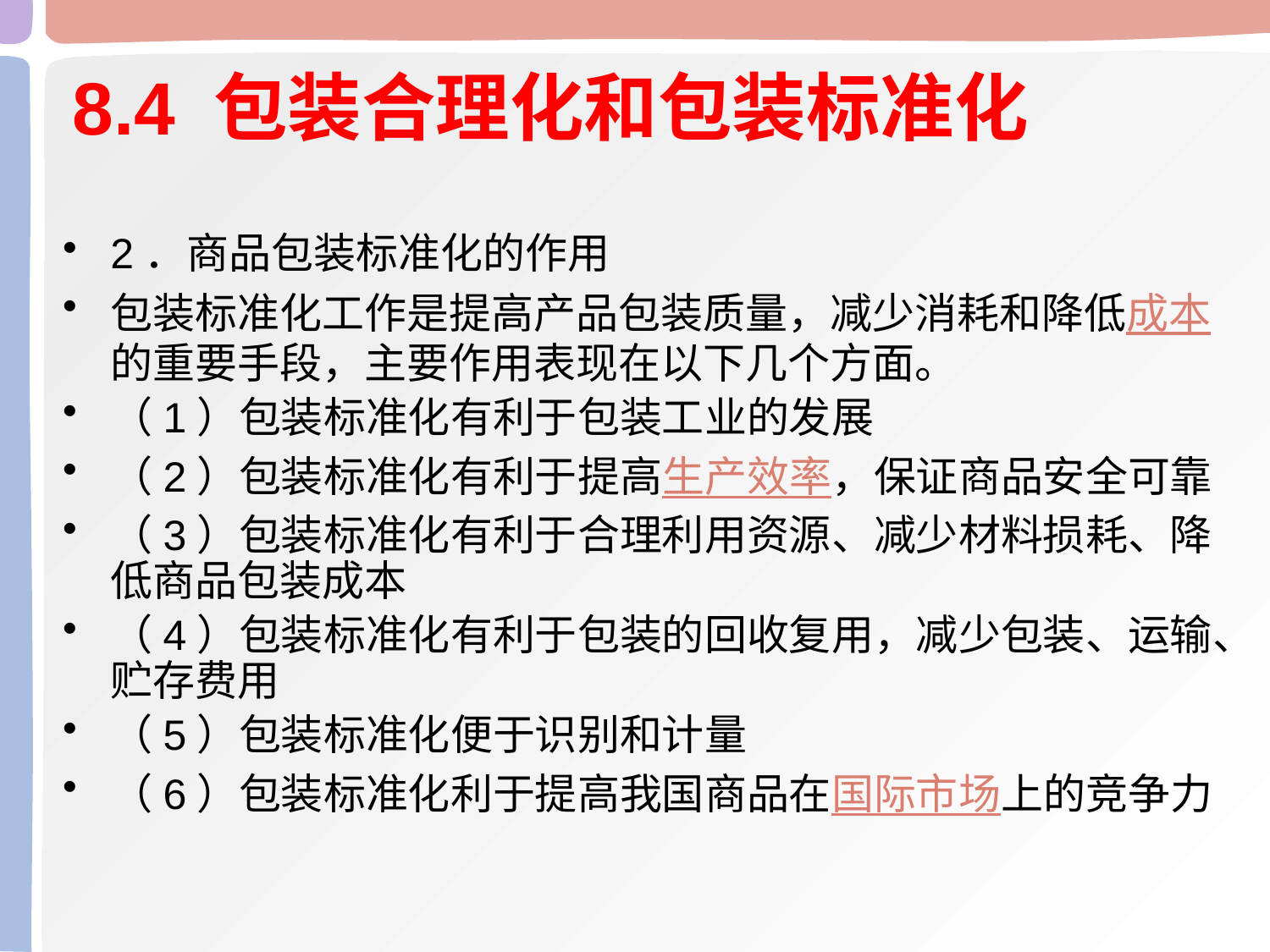

# 8.4 包装合理化和包装标准化
2．商品包装标准化的作用
包装标准化工作是提高产品包装质量，减少消耗和降低成本的重要手段，主要作用表现在以下几个方面。
（1）包装标准化有利于包装工业的发展
（2）包装标准化有利于提高生产效率，保证商品安全可靠
（3）包装标准化有利于合理利用资源、减少材料损耗、降低商品包装成本
（4）包装标准化有利于包装的回收复用，减少包装、运输、贮存费用
（5）包装标准化便于识别和计量
（6）包装标准化利于提高我国商品在国际市场上的竞争力